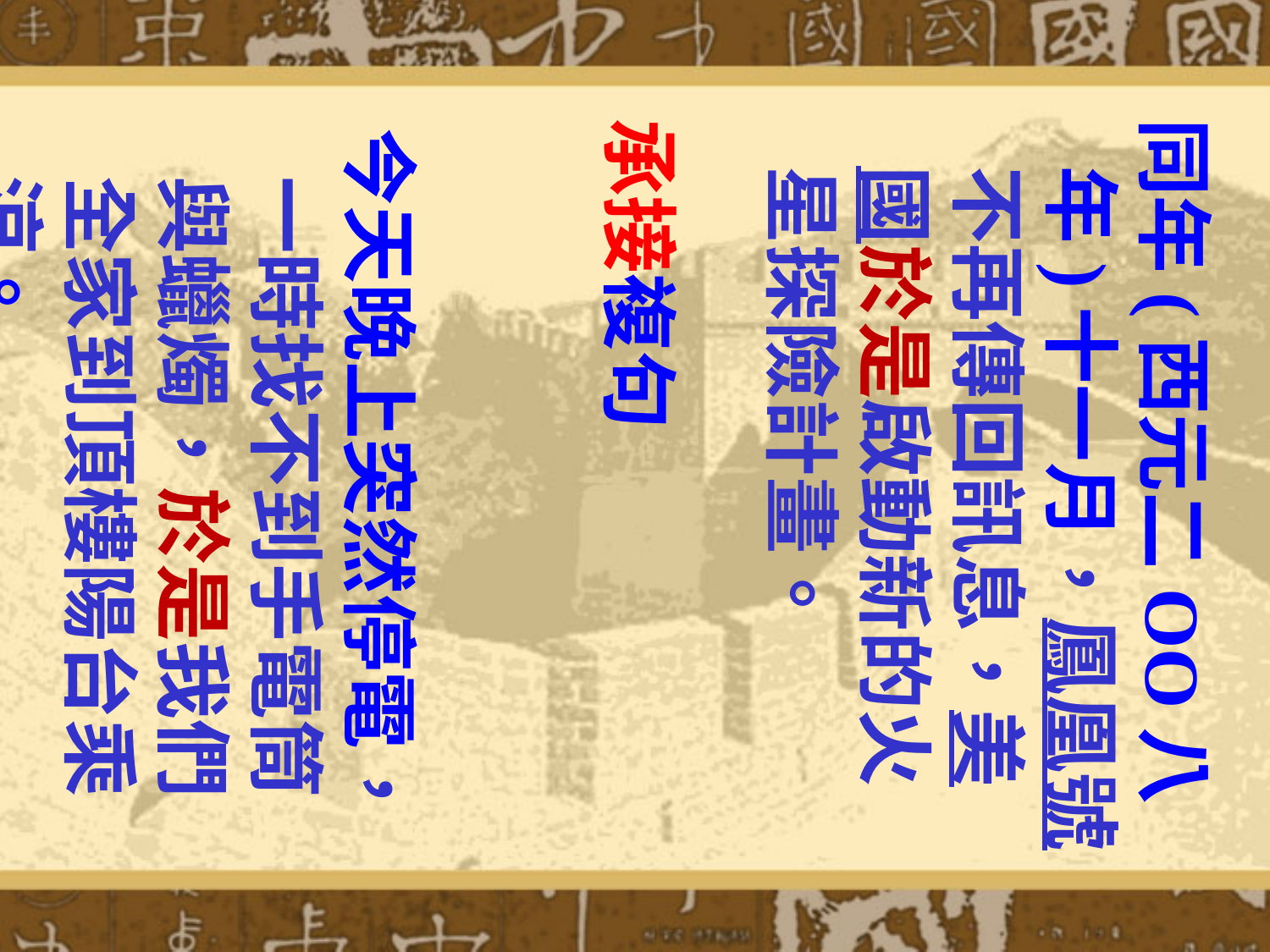

承接複句
同年(西元二OO八年)十一月，鳳凰號不再傳回訊息，美國於是啟動新的火星探險計畫。
今天晚上突然停電，一時找不到手電筒與蠟燭，於是我們全家到頂樓陽台乘涼。